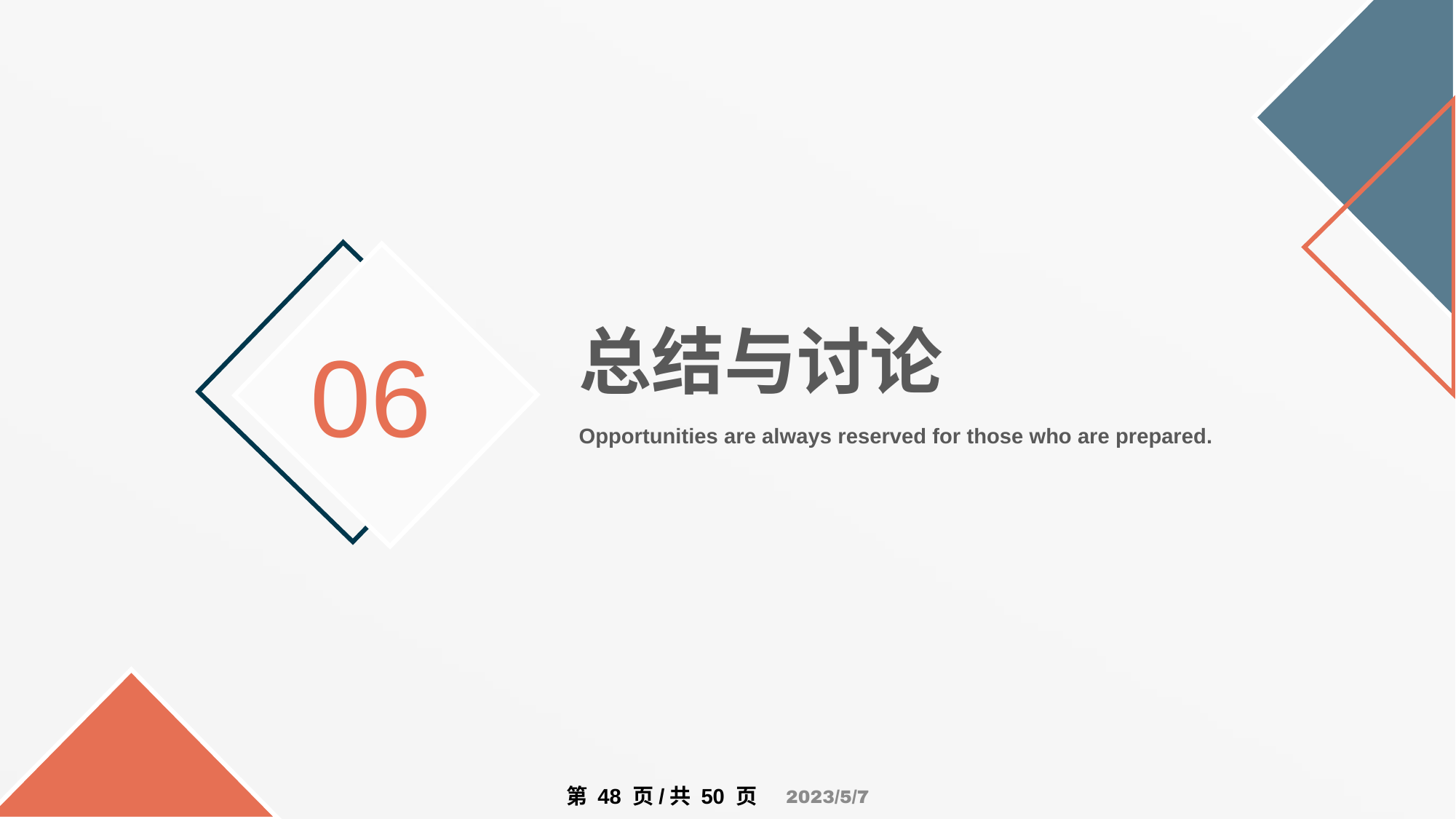

总结与讨论
06
Opportunities are always reserved for those who are prepared.